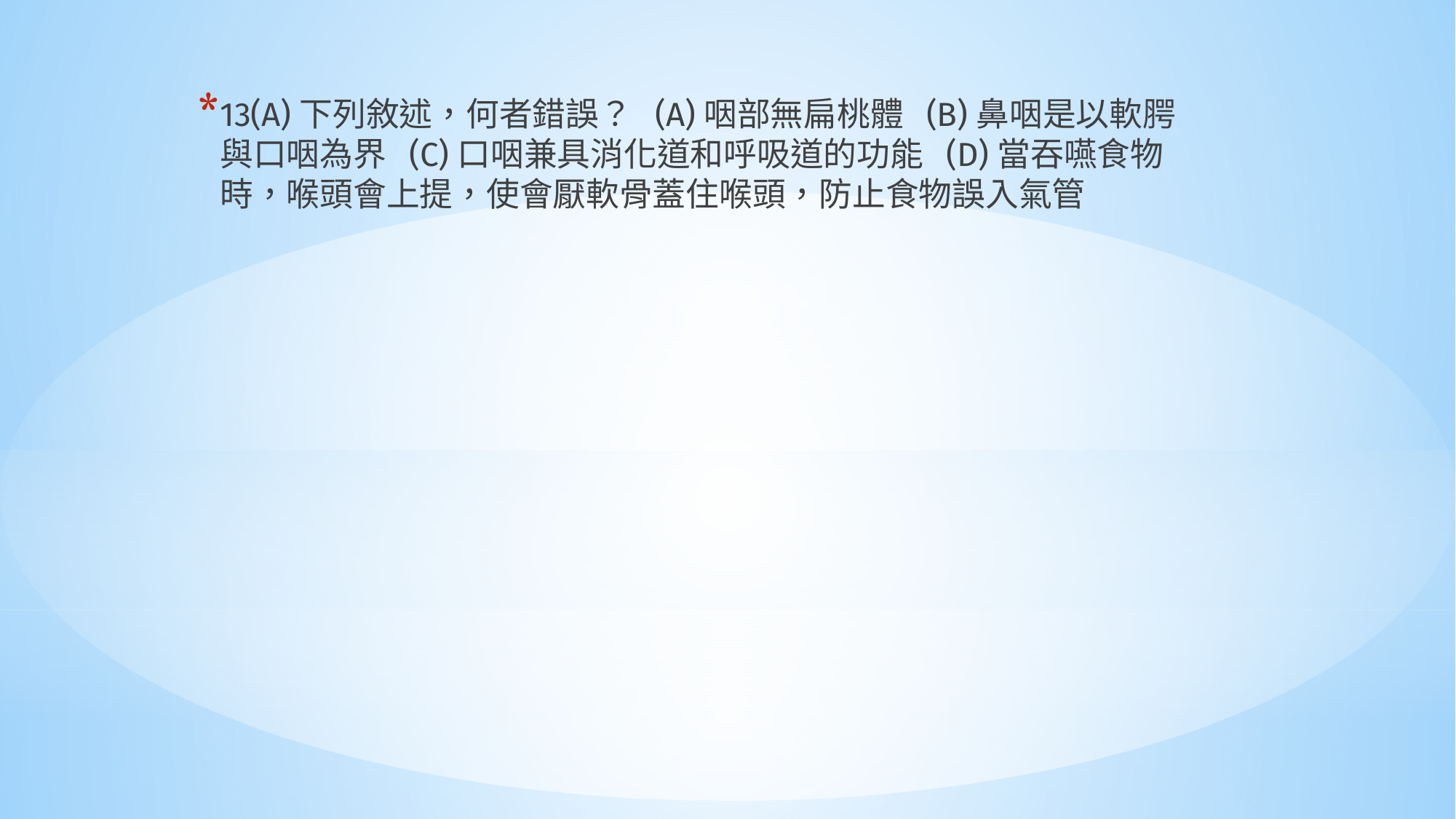

13(A)下列敘述，何者錯誤？  (A)咽部無扁桃體  (B)鼻咽是以軟腭與口咽為界  (C)口咽兼具消化道和呼吸道的功能  (D)當吞嚥食物時，喉頭會上提，使會厭軟骨蓋住喉頭，防止食物誤入氣管
#